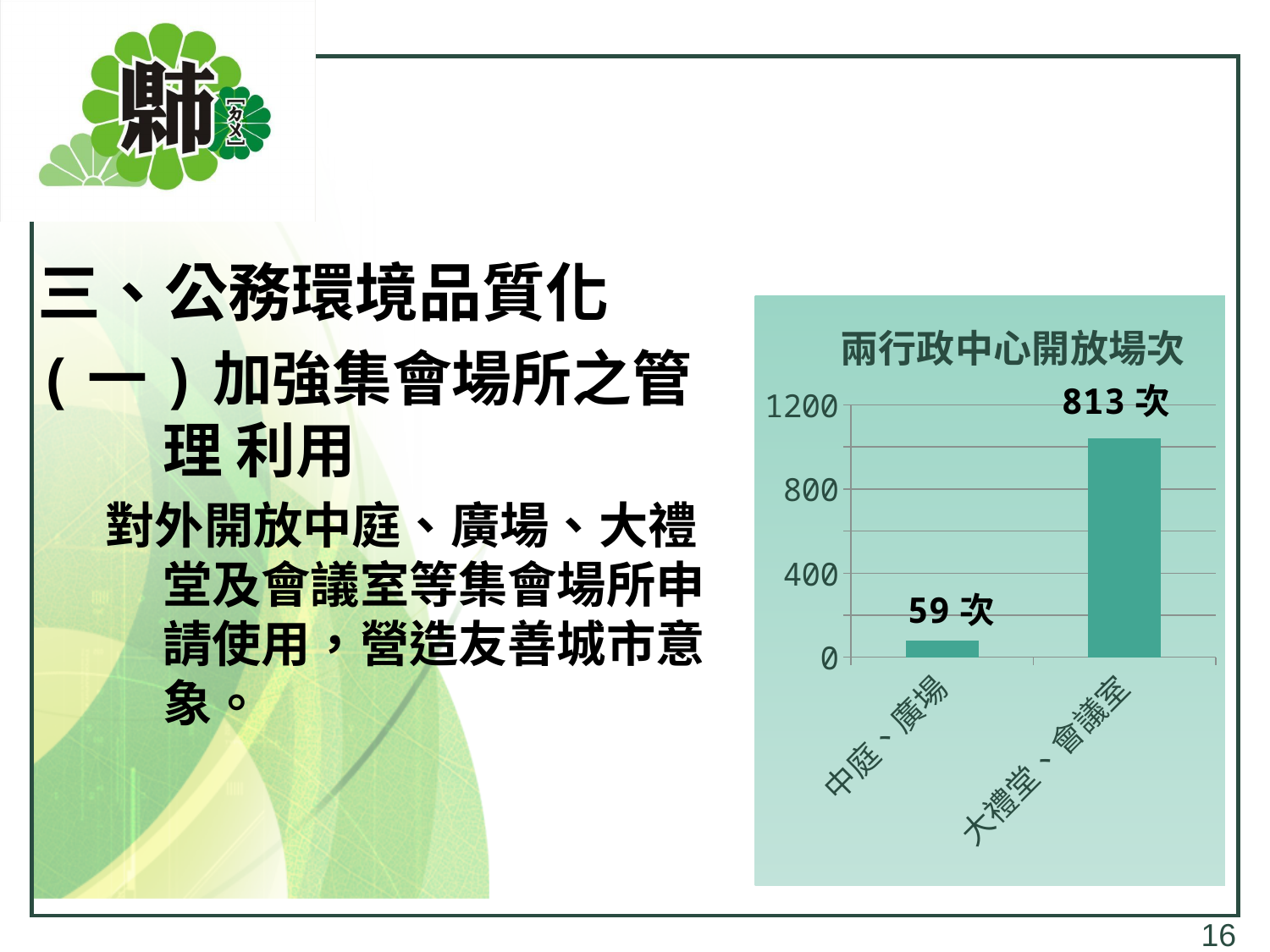

三、公務環境品質化
(一)加強集會場所之管理 利用
     對外開放中庭、廣場、大禮堂及會議室等集會場所申請使用，營造友善城市意象。

### Chart: 兩行政中心開放場次

| Category | 兩行政中心開放場次 |
|---|---|
| 中庭、廣場 | 78.0 |
| 大禮堂、會議室 | 1040.0 |